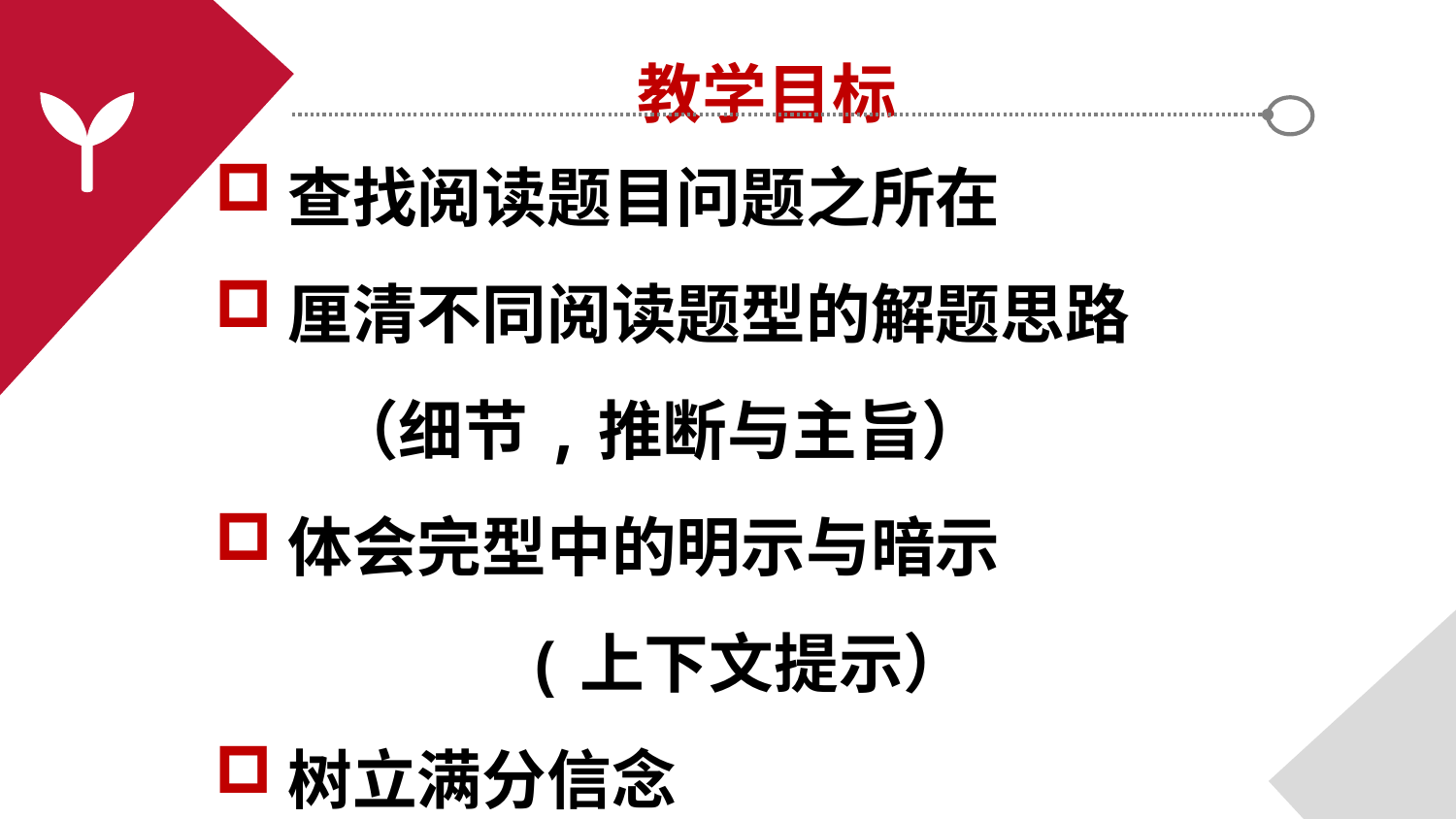

教学目标

查找阅读题目问题之所在
厘清不同阅读题型的解题思路
       （细节,推断与主旨）
体会完型中的明示与暗示
        (上下文提示）
树立满分信念